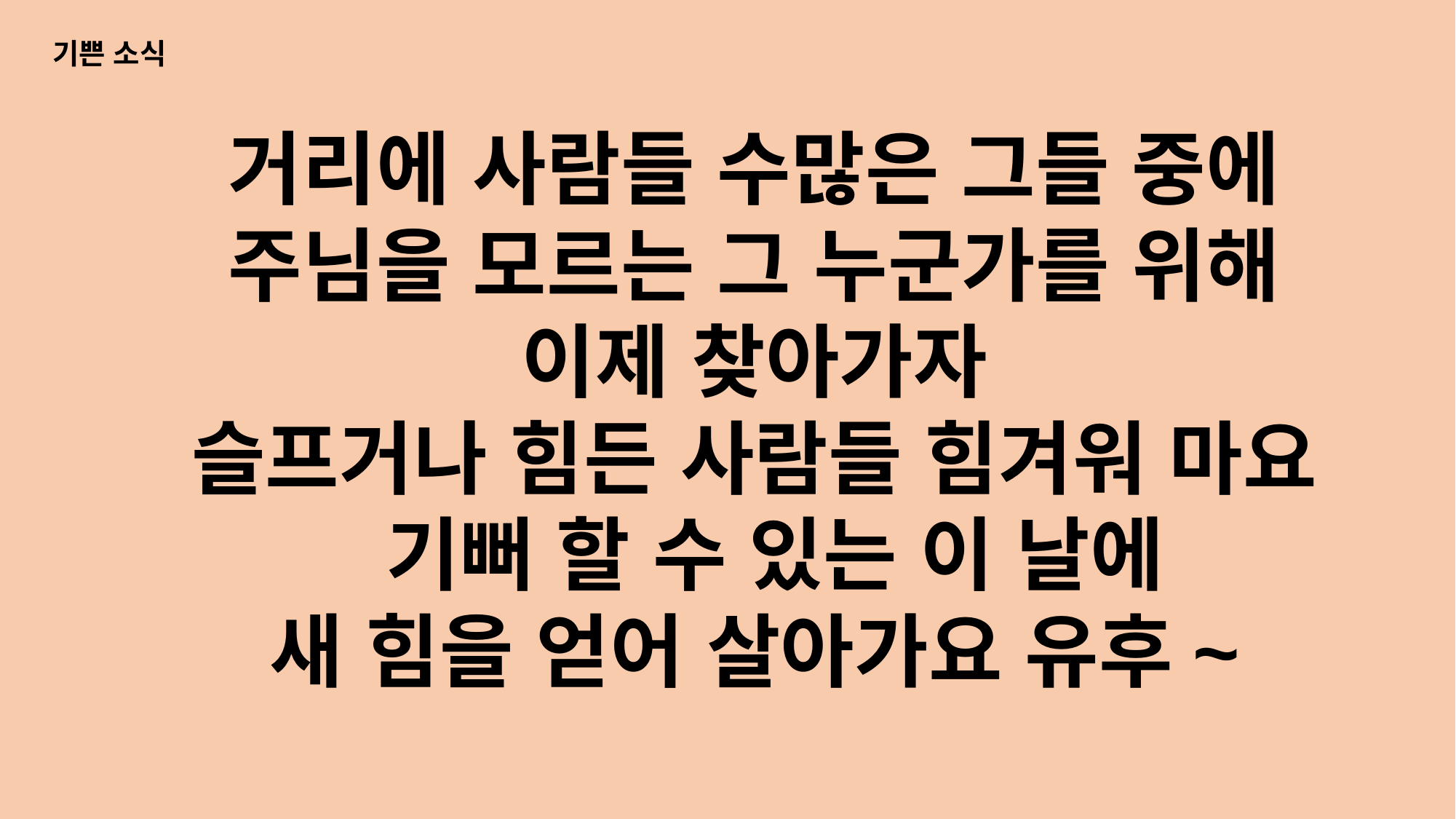

기쁜 소식
거리에 사람들 수많은 그들 중에
주님을 모르는 그 누군가를 위해
이제 찾아가자
슬프거나 힘든 사람들 힘겨워 마요
 기뻐 할 수 있는 이 날에
새 힘을 얻어 살아가요 유후~